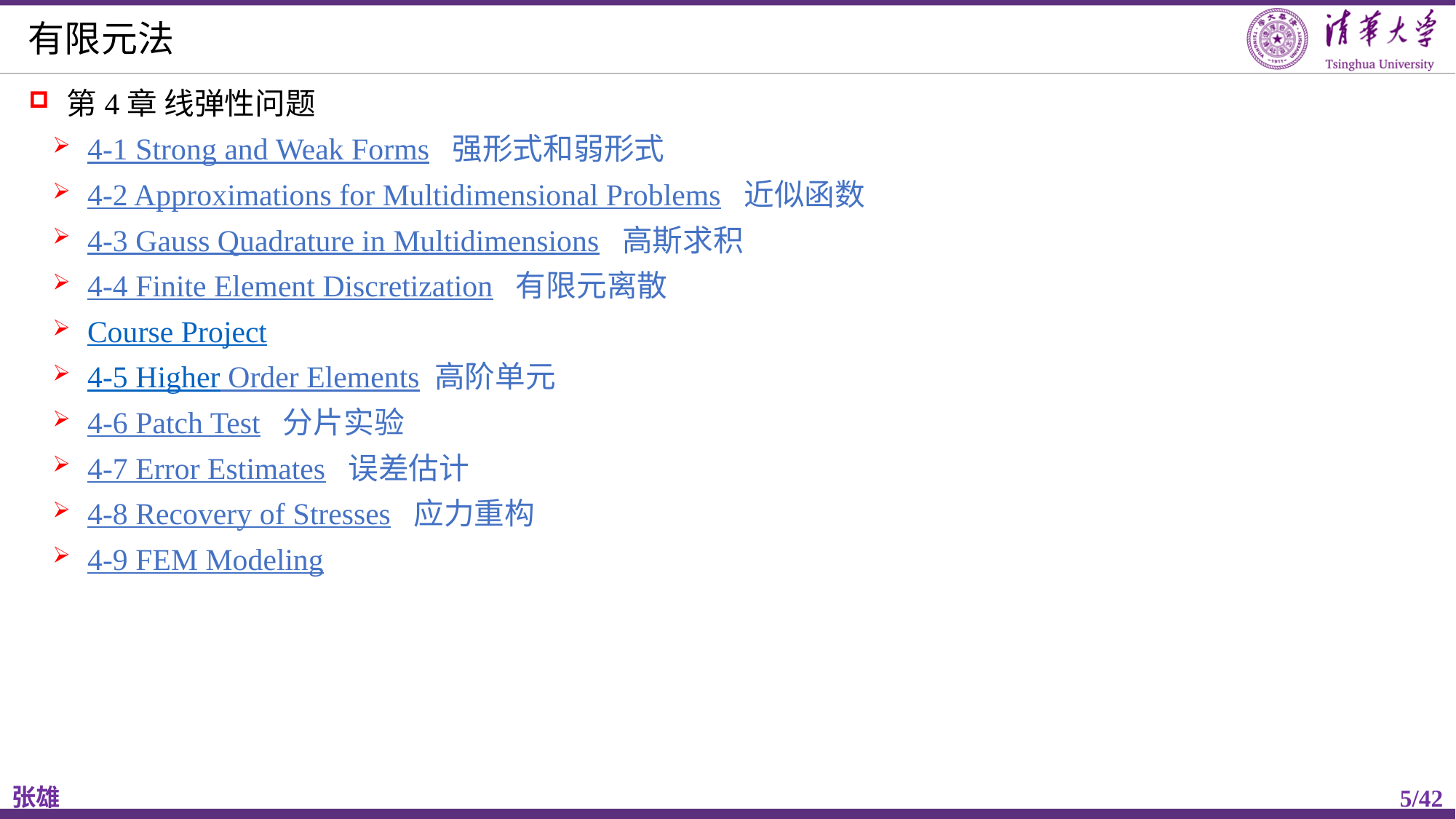

# 有限元法
第4章 线弹性问题
4-1 Strong and Weak Forms  强形式和弱形式
4-2 Approximations for Multidimensional Problems  近似函数
4-3 Gauss Quadrature in Multidimensions  高斯求积
4-4 Finite Element Discretization  有限元离散
Course Project
4-5 Higher Order Elements 高阶单元
4-6 Patch Test  分片实验
4-7 Error Estimates  误差估计
4-8 Recovery of Stresses  应力重构
4-9 FEM Modeling